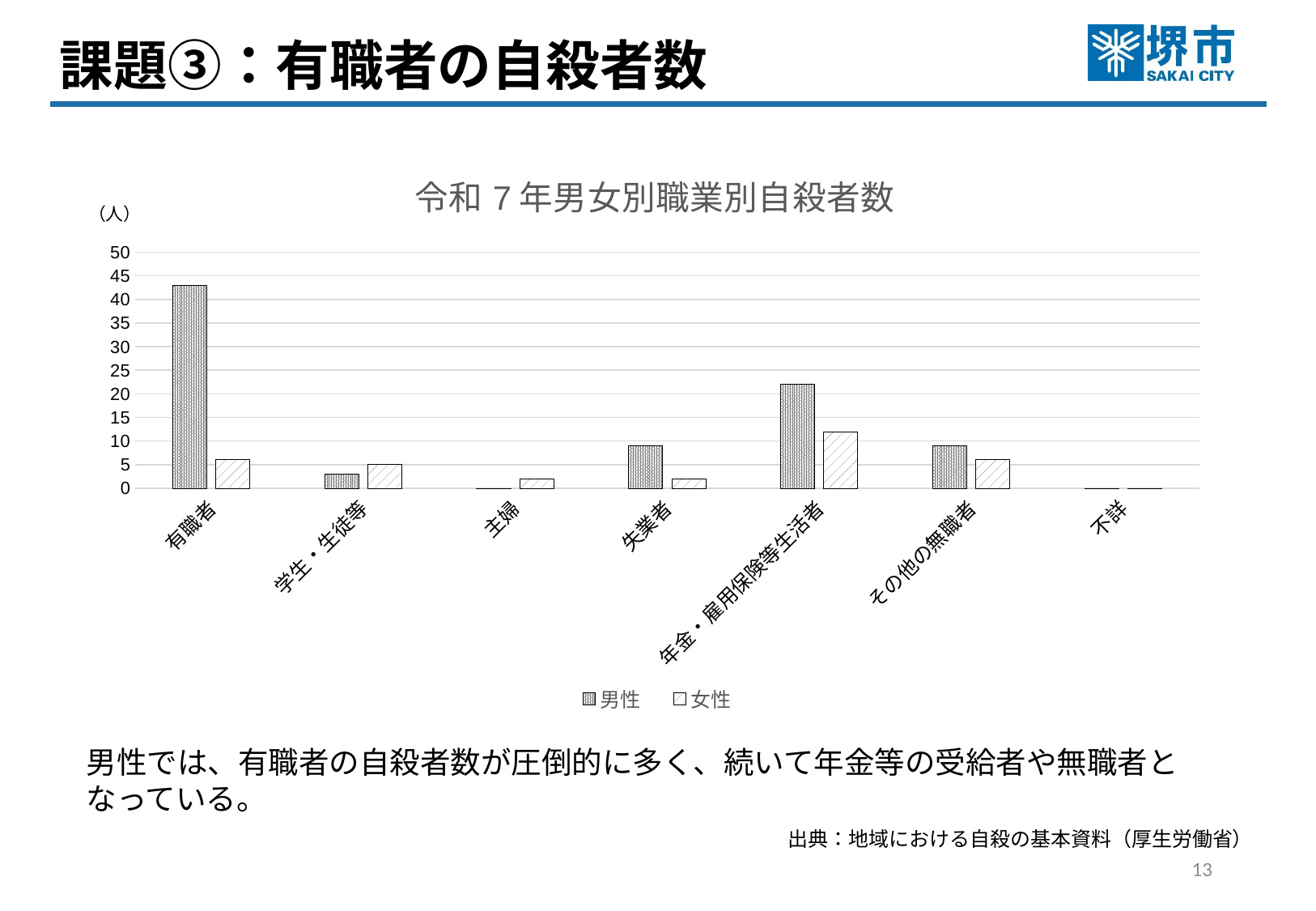

課題③：有職者の自殺者数

### Chart: 令和7年男女別職業別自殺者数

| Category | 男性 | 女性 |
|---|---|---|
| 有職者 | 43.0 | 6.0 |
| 学生・生徒等 | 3.0 | 5.0 |
| 主婦 | 0.0 | 2.0 |
| 失業者 | 9.0 | 2.0 |
| 年金・雇用保険等生活者 | 22.0 | 12.0 |
| その他の無職者 | 9.0 | 6.0 |
| 不詳 | 0.0 | 0.0 |
（人）
男性では、有職者の自殺者数が圧倒的に多く、続いて年金等の受給者や無職者となっている。
出典：地域における自殺の基本資料（厚生労働省）
13